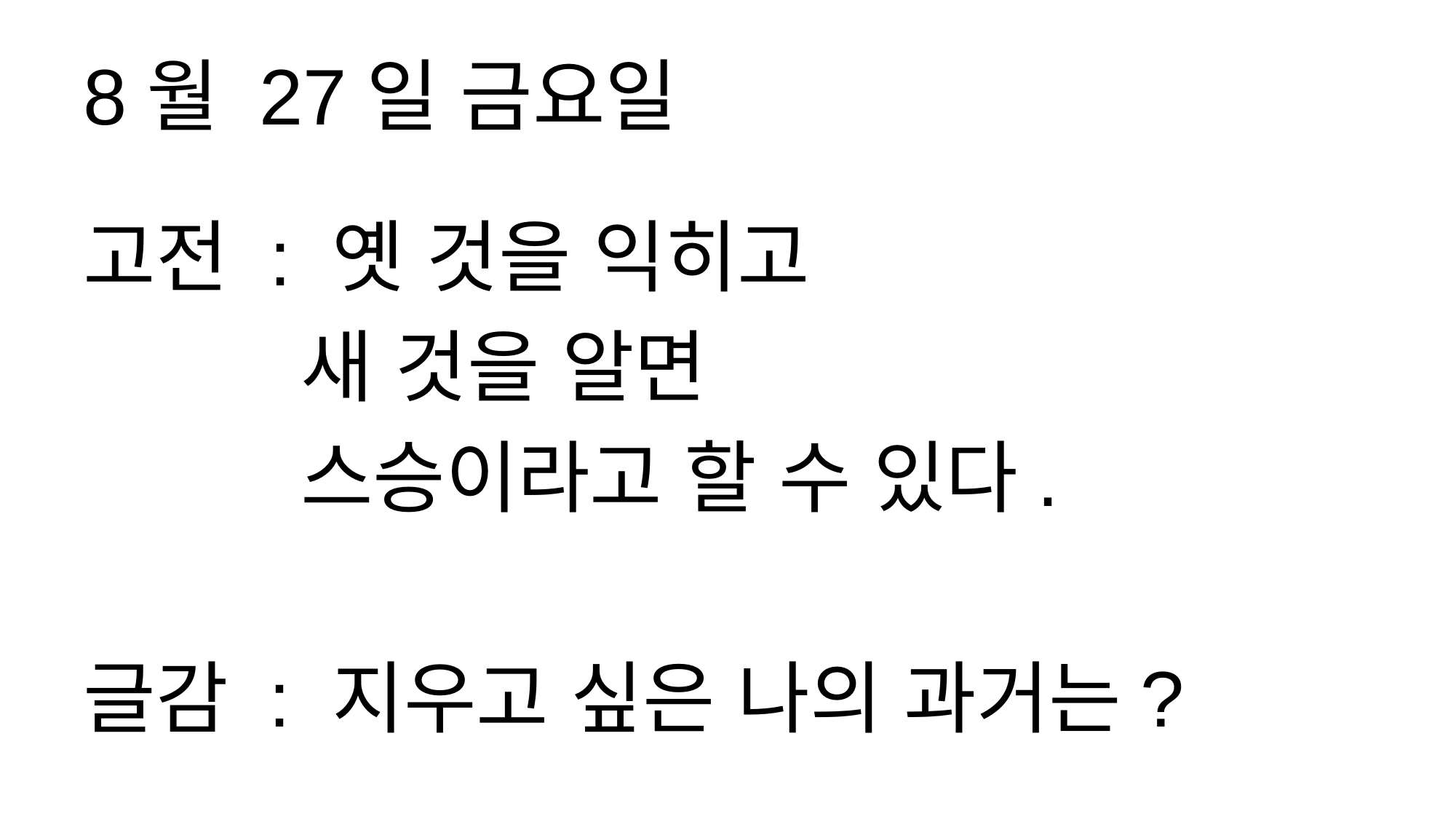

8월 27일 금요일
고전 : 옛 것을 익히고
         새 것을 알면
         스승이라고 할 수 있다.
글감 : 지우고 싶은 나의 과거는?